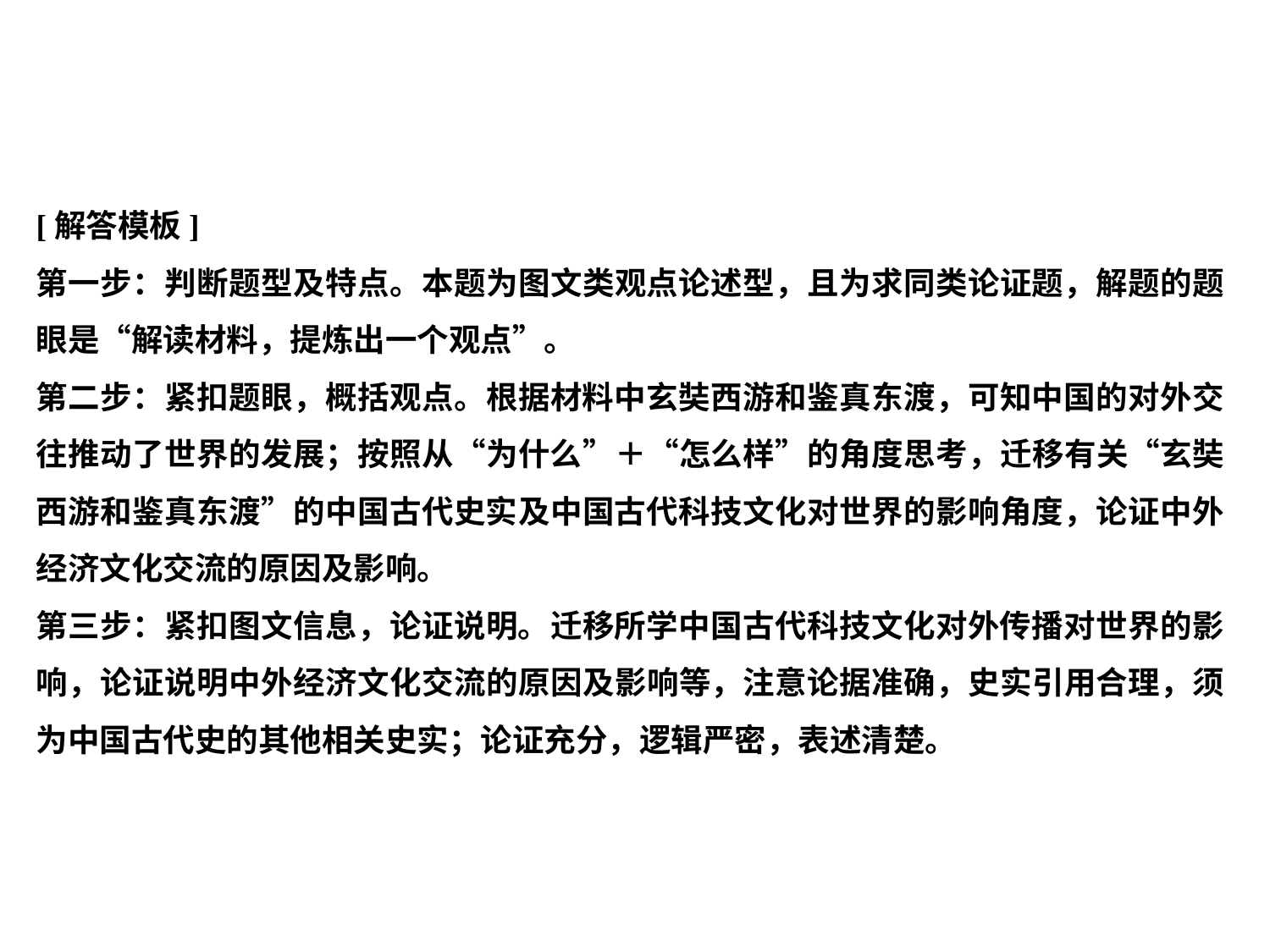

[解答模板]
第一步：判断题型及特点。本题为图文类观点论述型，且为求同类论证题，解题的题眼是“解读材料，提炼出一个观点”。
第二步：紧扣题眼，概括观点。根据材料中玄奘西游和鉴真东渡，可知中国的对外交往推动了世界的发展；按照从“为什么”＋“怎么样”的角度思考，迁移有关“玄奘西游和鉴真东渡”的中国古代史实及中国古代科技文化对世界的影响角度，论证中外经济文化交流的原因及影响。
第三步：紧扣图文信息，论证说明。迁移所学中国古代科技文化对外传播对世界的影响，论证说明中外经济文化交流的原因及影响等，注意论据准确，史实引用合理，须为中国古代史的其他相关史实；论证充分，逻辑严密，表述清楚。